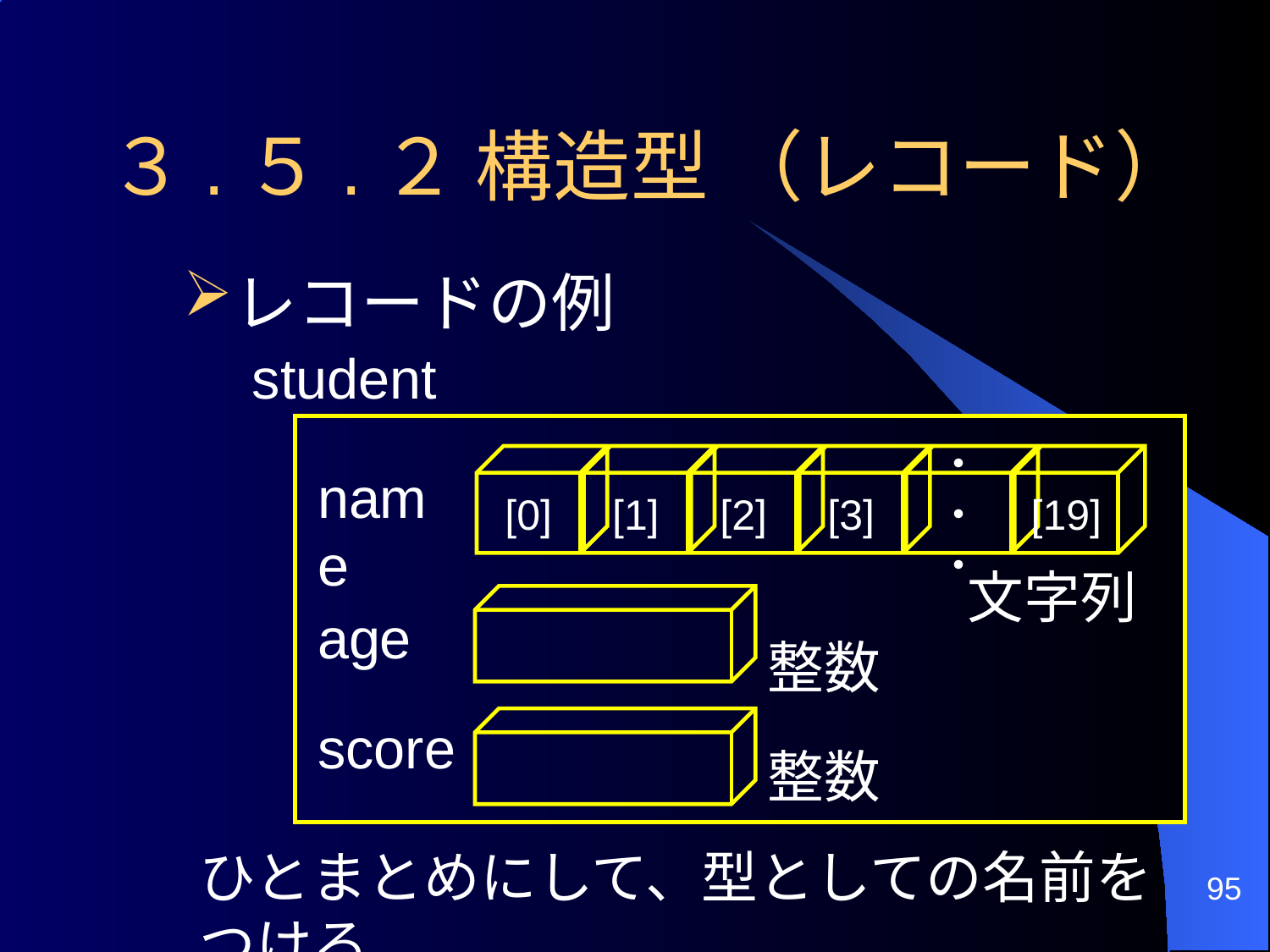

# ３.５.２ 構造型 （レコード）
レコードの例
student

[0]
[1]
[2]
[3]
・・・
[19]
name
文字列

age
整数
score

整数
ひとまとめにして、型としての名前をつける
95